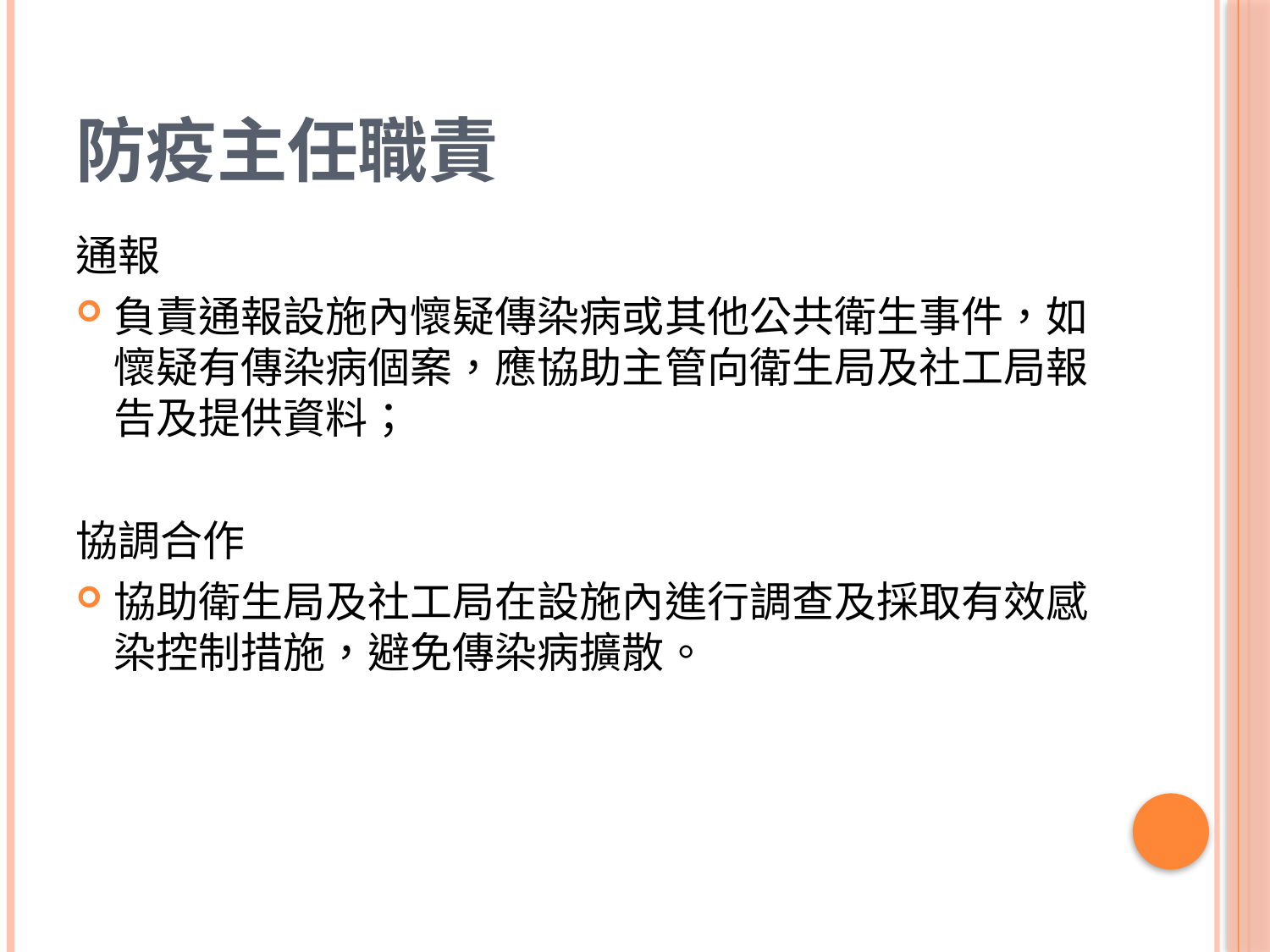

# 防疫主任職責
通報
負責通報設施內懷疑傳染病或其他公共衛生事件，如懷疑有傳染病個案，應協助主管向衛生局及社工局報告及提供資料；

協調合作
協助衛生局及社工局在設施內進行調查及採取有效感染控制措施，避免傳染病擴散。